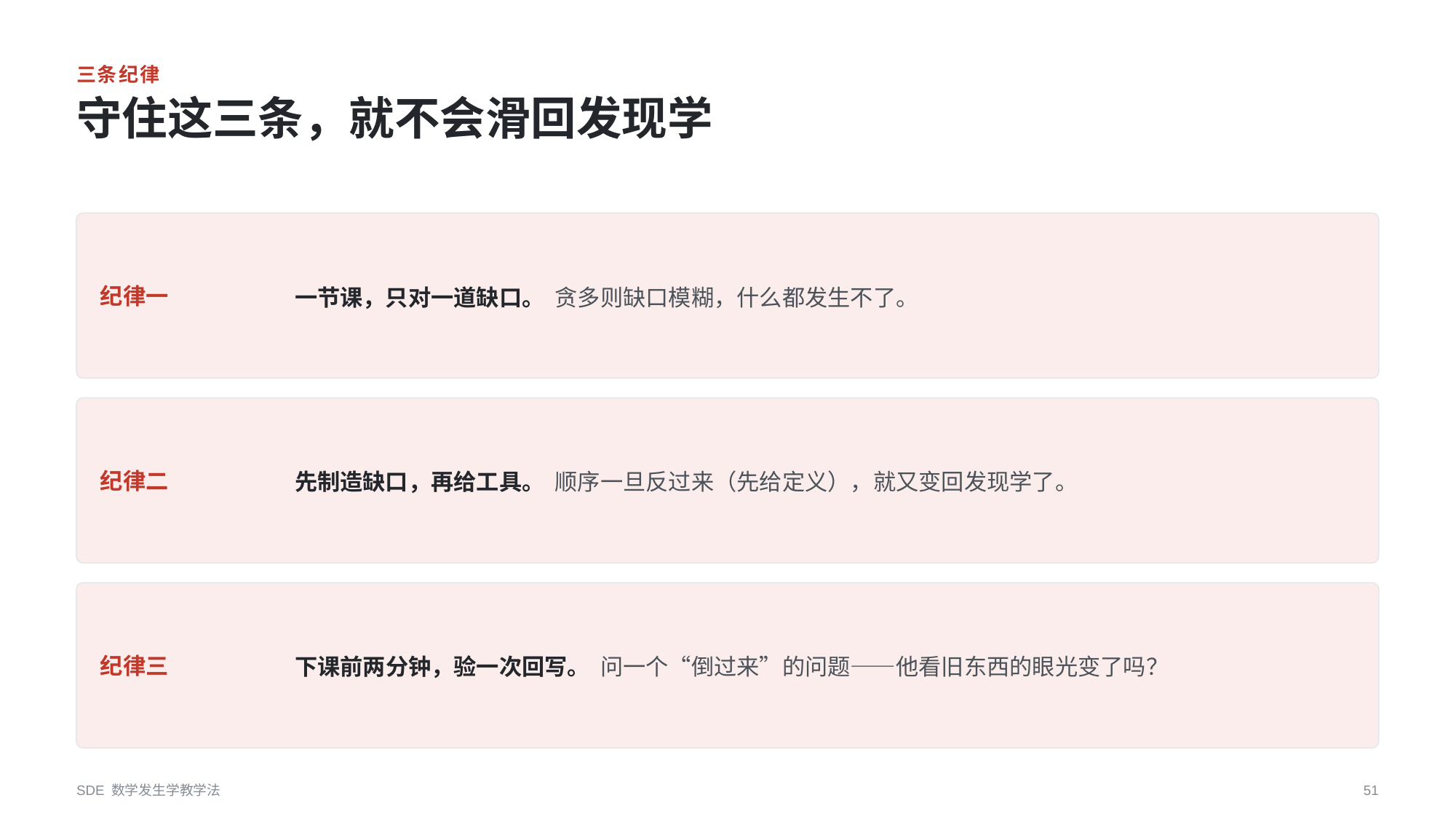

三条纪律
守住这三条，就不会滑回发现学

一节课，只对一道缺口。  贪多则缺口模糊，什么都发生不了。
纪律一

先制造缺口，再给工具。  顺序一旦反过来（先给定义），就又变回发现学了。
纪律二

下课前两分钟，验一次回写。  问一个“倒过来”的问题——他看旧东西的眼光变了吗？
纪律三
SDE 数学发生学教学法
51